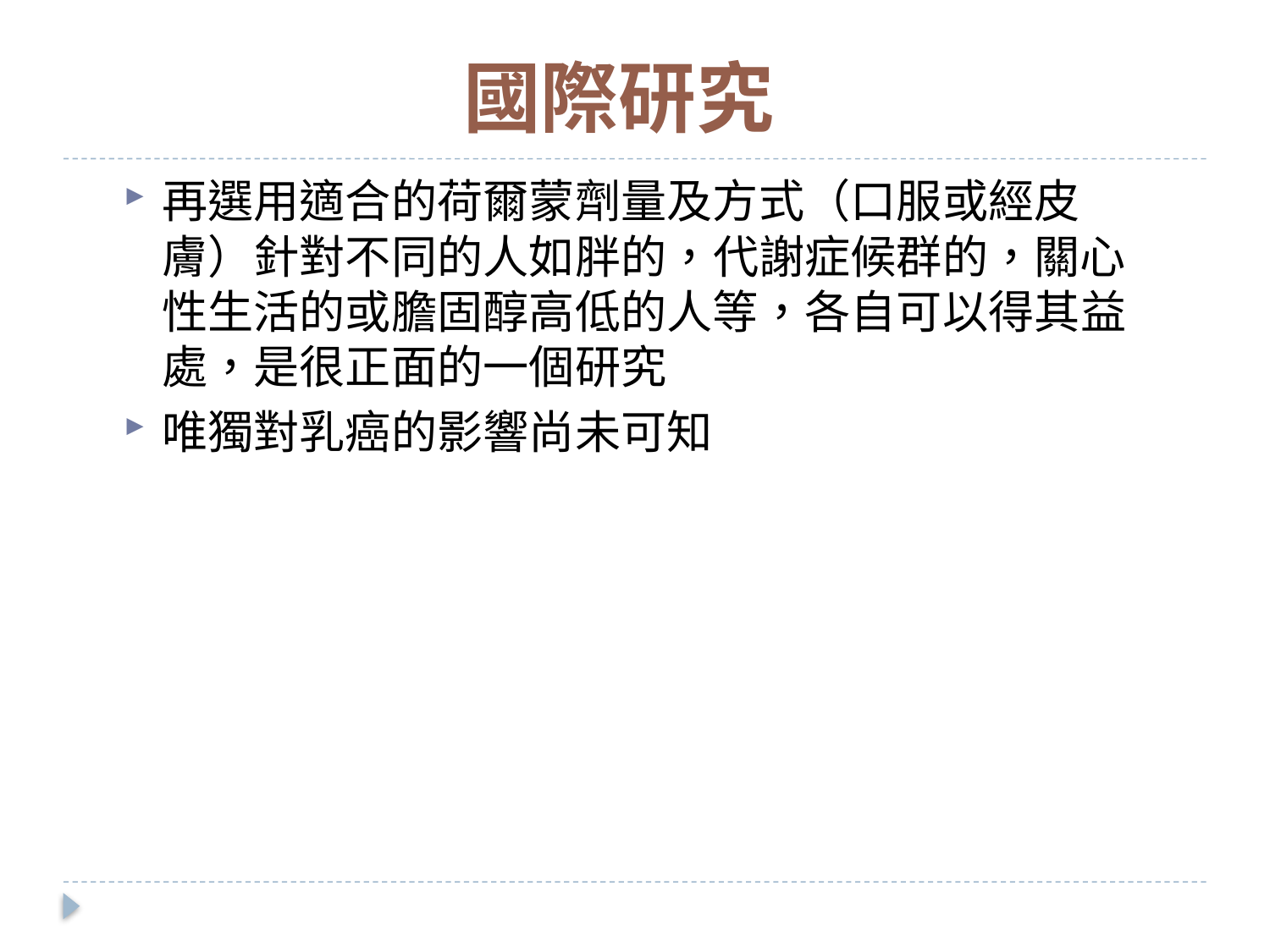

# 國際研究
再選用適合的荷爾蒙劑量及方式（口服或經皮膚）針對不同的人如胖的，代謝症候群的，關心性生活的或膽固醇高低的人等，各自可以得其益處，是很正面的一個研究
唯獨對乳癌的影響尚未可知